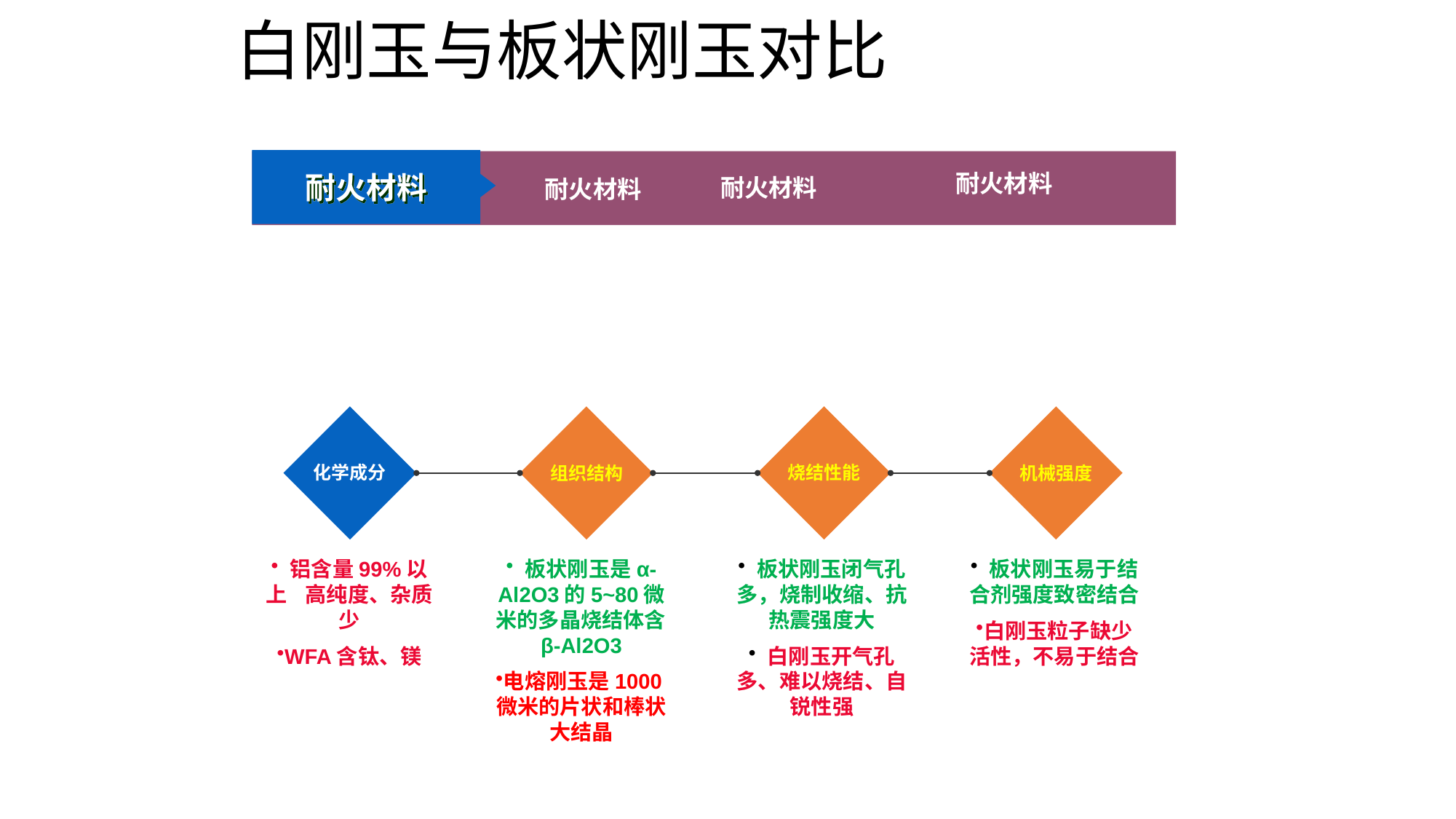

# 白刚玉与板状刚玉对比

耐火材料
耐火材料
耐火材料
耐火材料

化学成分
烧结性能
组织结构
机械强度
 铝含量99%以上   高纯度、杂质少
WFA含钛、镁
 板状刚玉是α-Al2O3的5~80微米的多晶烧结体含β-Al2O3
电熔刚玉是1000微米的片状和棒状大结晶
 板状刚玉闭气孔多，烧制收缩、抗热震强度大
 白刚玉开气孔多、难以烧结、自锐性强
 板状刚玉易于结合剂强度致密结合
白刚玉粒子缺少活性，不易于结合